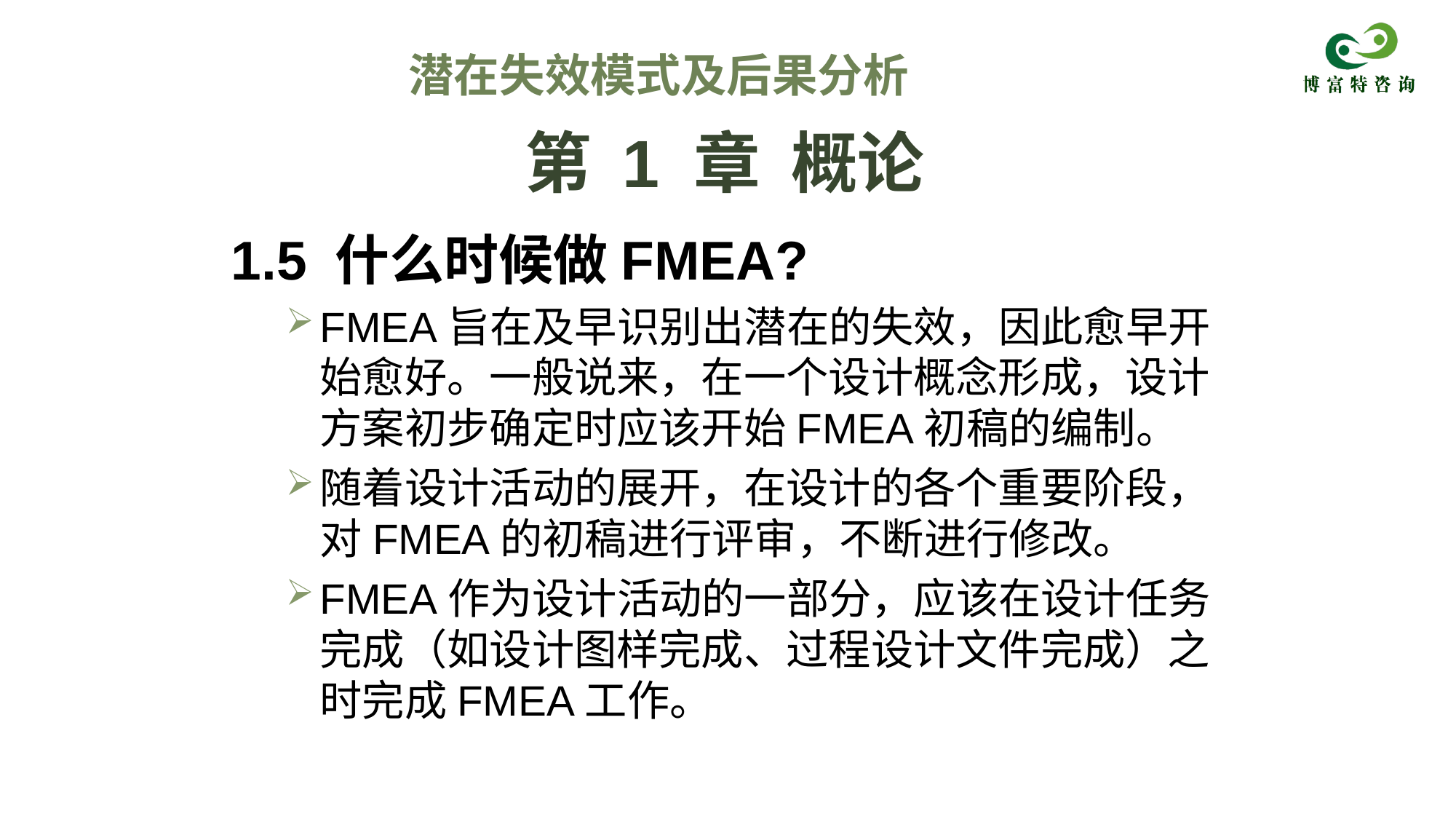

潜在失效模式及后果分析
# 第 1 章  概论
1.5 什么时候做FMEA?
FMEA旨在及早识别出潜在的失效，因此愈早开始愈好。一般说来，在一个设计概念形成，设计方案初步确定时应该开始FMEA初稿的编制。
随着设计活动的展开，在设计的各个重要阶段，对FMEA的初稿进行评审，不断进行修改。
FMEA作为设计活动的一部分，应该在设计任务完成（如设计图样完成、过程设计文件完成）之时完成FMEA工作。

15